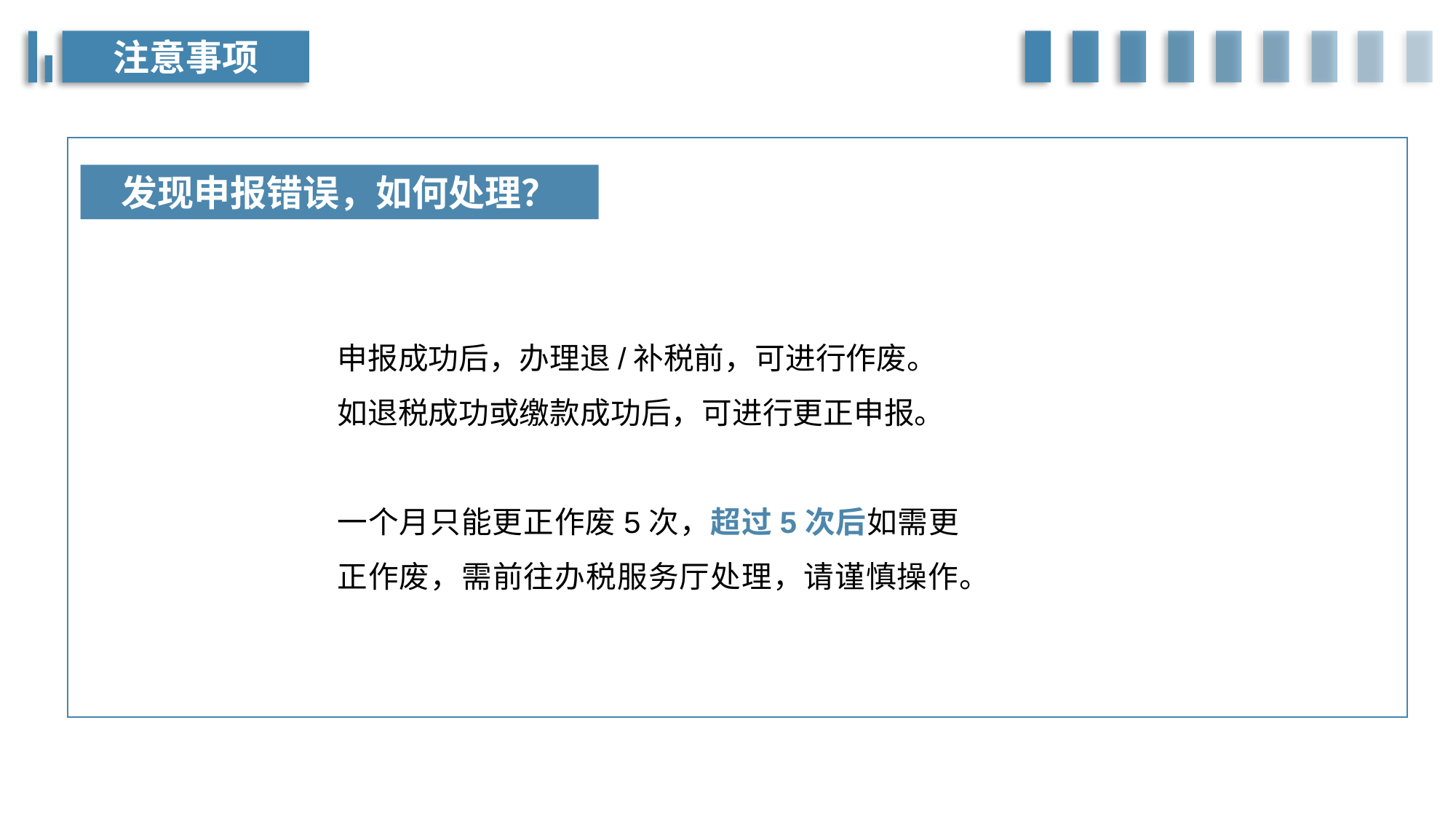

注意事项

发现申报错误，如何处理？
申报成功后，办理退/补税前，可进行作废。
如退税成功或缴款成功后，可进行更正申报。

一个月只能更正作废5次，超过5次后如需更正作废，需前往办税服务厅处理，请谨慎操作。